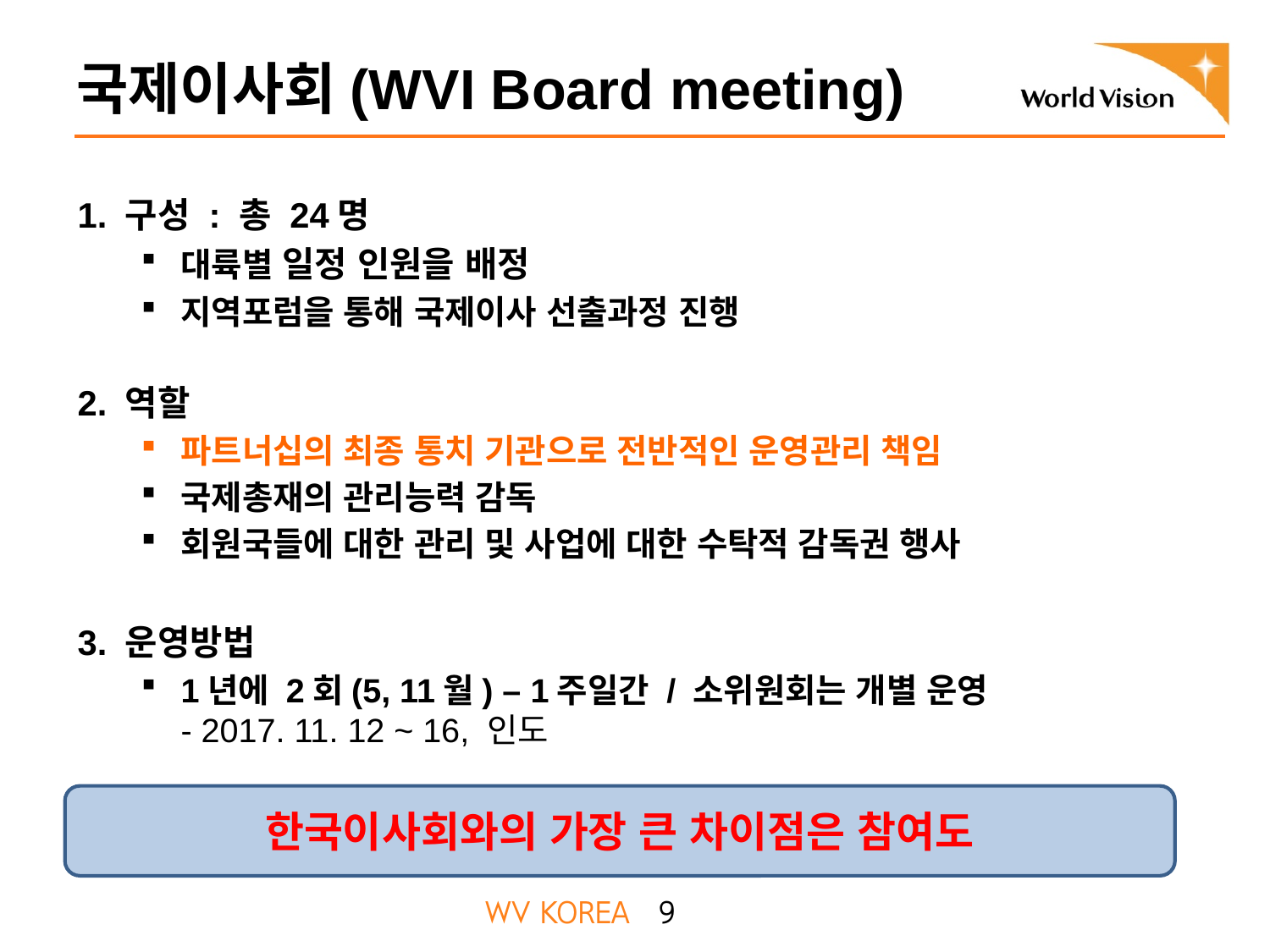

# 국제이사회(WVI Board meeting)
1. 구성 : 총 24명
대륙별 일정 인원을 배정
지역포럼을 통해 국제이사 선출과정 진행
2. 역할
파트너십의 최종 통치 기관으로 전반적인 운영관리 책임
국제총재의 관리능력 감독
회원국들에 대한 관리 및 사업에 대한 수탁적 감독권 행사

3. 운영방법
1년에 2회(5, 11월) – 1주일간 / 소위원회는 개별 운영
- 2017. 11. 12 ~ 16, 인도
한국이사회와의 가장 큰 차이점은 참여도